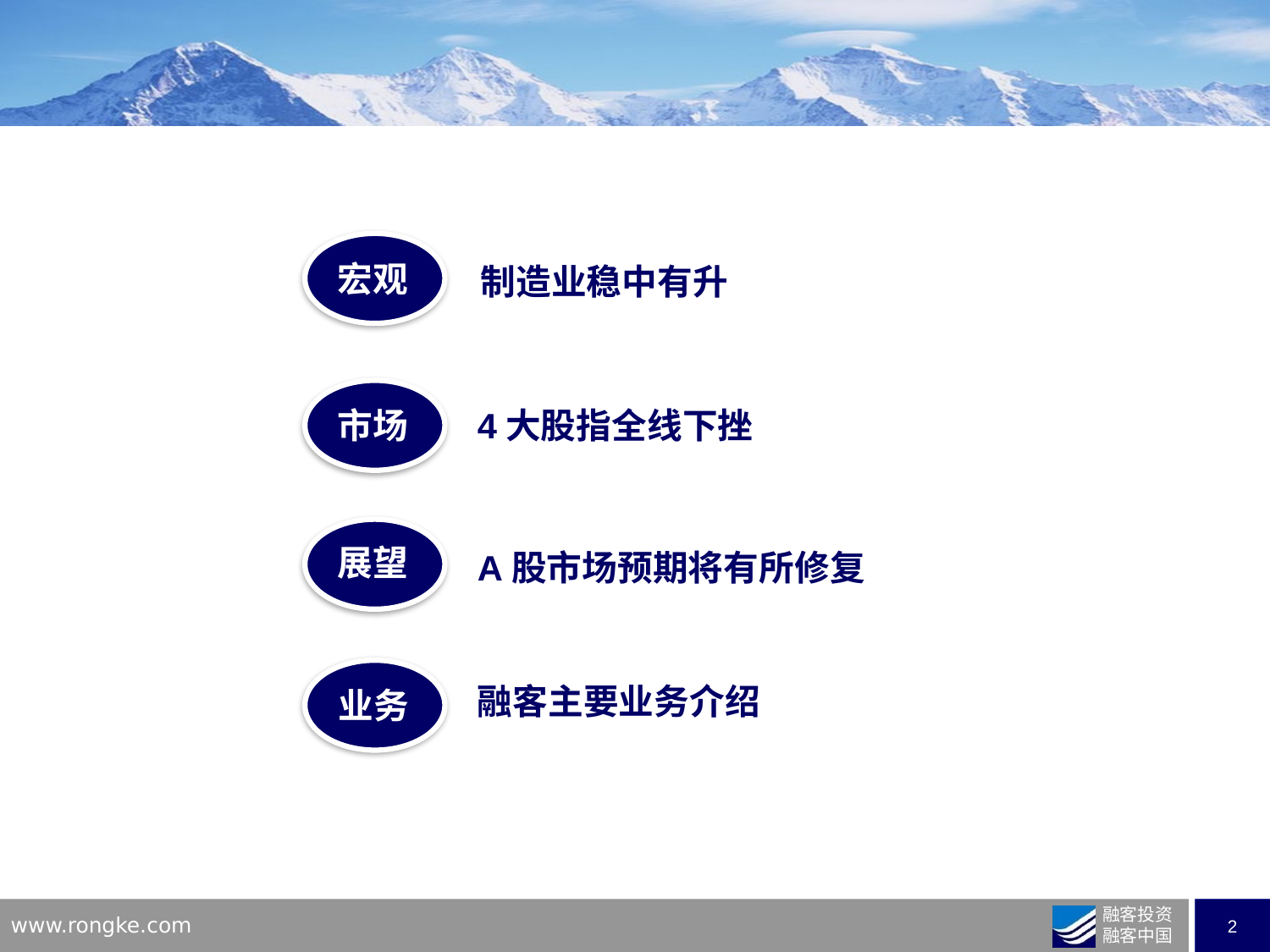

宏观
制造业稳中有升

市场
4大股指全线下挫

展望
A股市场预期将有所修复

融客主要业务介绍
业务